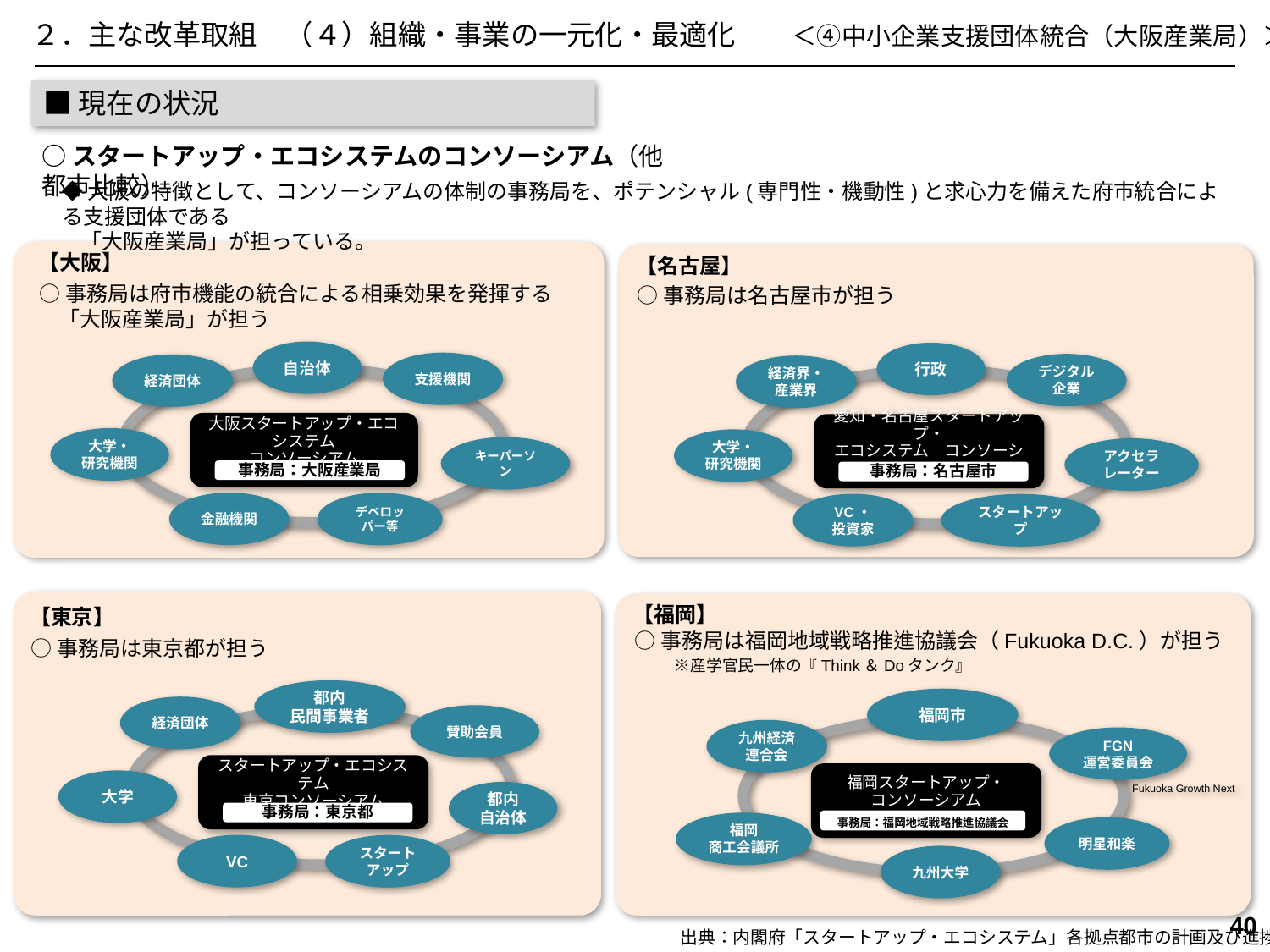

２．主な改革取組　（４）組織・事業の一元化・最適化　　＜➃中小企業支援団体統合（大阪産業局）＞
■現在の状況
○スタートアップ・エコシステムのコンソーシアム（他都市比較）
◆大阪の特徴として、コンソーシアムの体制の事務局を、ポテンシャル(専門性・機動性)と求心力を備えた府市統合による支援団体である
   「大阪産業局」が担っている。

【大阪】

【名古屋】
○事務局は府市機能の統合による相乗効果を発揮する
   「大阪産業局」が担う
○事務局は名古屋市が担う
自治体
行政
支援機関
デジタル企業
経済団体
経済界・
産業界

大阪スタートアップ・エコシステム
コンソーシアム

愛知・名古屋スタートアップ・
エコシステム　コンソーシアム

大学・
研究機関
大学・
研究機関
キーパーソン
アクセラ
レーター
事務局：大阪産業局
事務局：名古屋市
金融機関
デベロッパー等
VC・
投資家
スタートアップ

【福岡】
【東京】
○事務局は福岡地域戦略推進協議会（Fukuoka D.C.）が担う
   　※産学官民一体の『Think＆Doタンク』
○事務局は東京都が担う
都内
民間事業者
福岡市
経済団体
賛助会員

九州経済
連合会
FGN
運営委員会
スタートアップ・エコシステム
東京コンソーシアム

福岡スタートアップ・
コンソーシアム

大学
Fukuoka Growth Next
都内
自治体
事務局：東京都
事務局：福岡地域戦略推進協議会
福岡
商工会議所
明星和楽
VC
スタート
アップ
九州大学
40
出典：内閣府「スタートアップ・エコシステム」各拠点都市の計画及び進捗